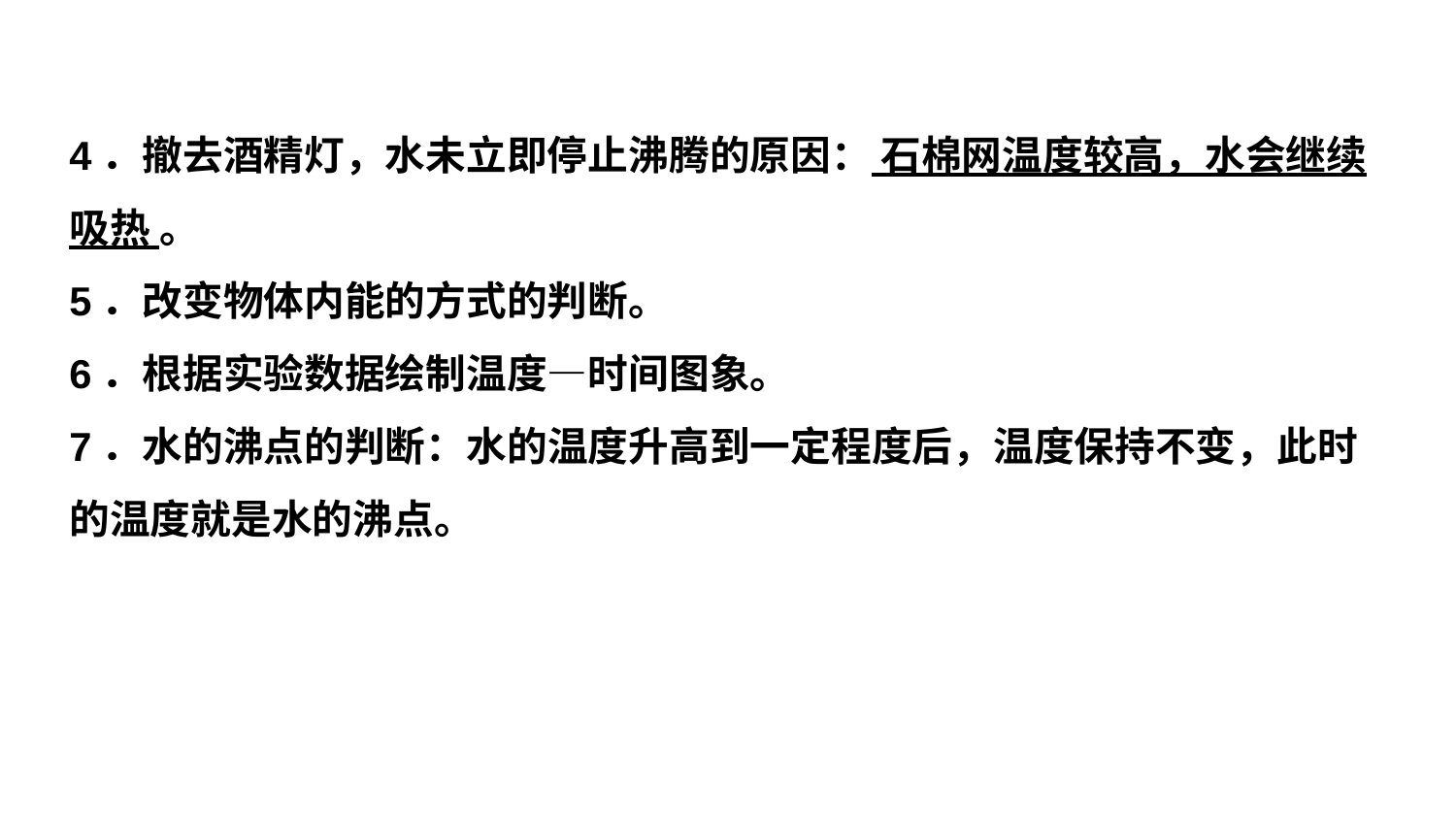

4．撤去酒精灯，水未立即停止沸腾的原因： 石棉网温度较高，水会继续吸热 。
5．改变物体内能的方式的判断。
6．根据实验数据绘制温度—时间图象。
7．水的沸点的判断：水的温度升高到一定程度后，温度保持不变，此时的温度就是水的沸点。